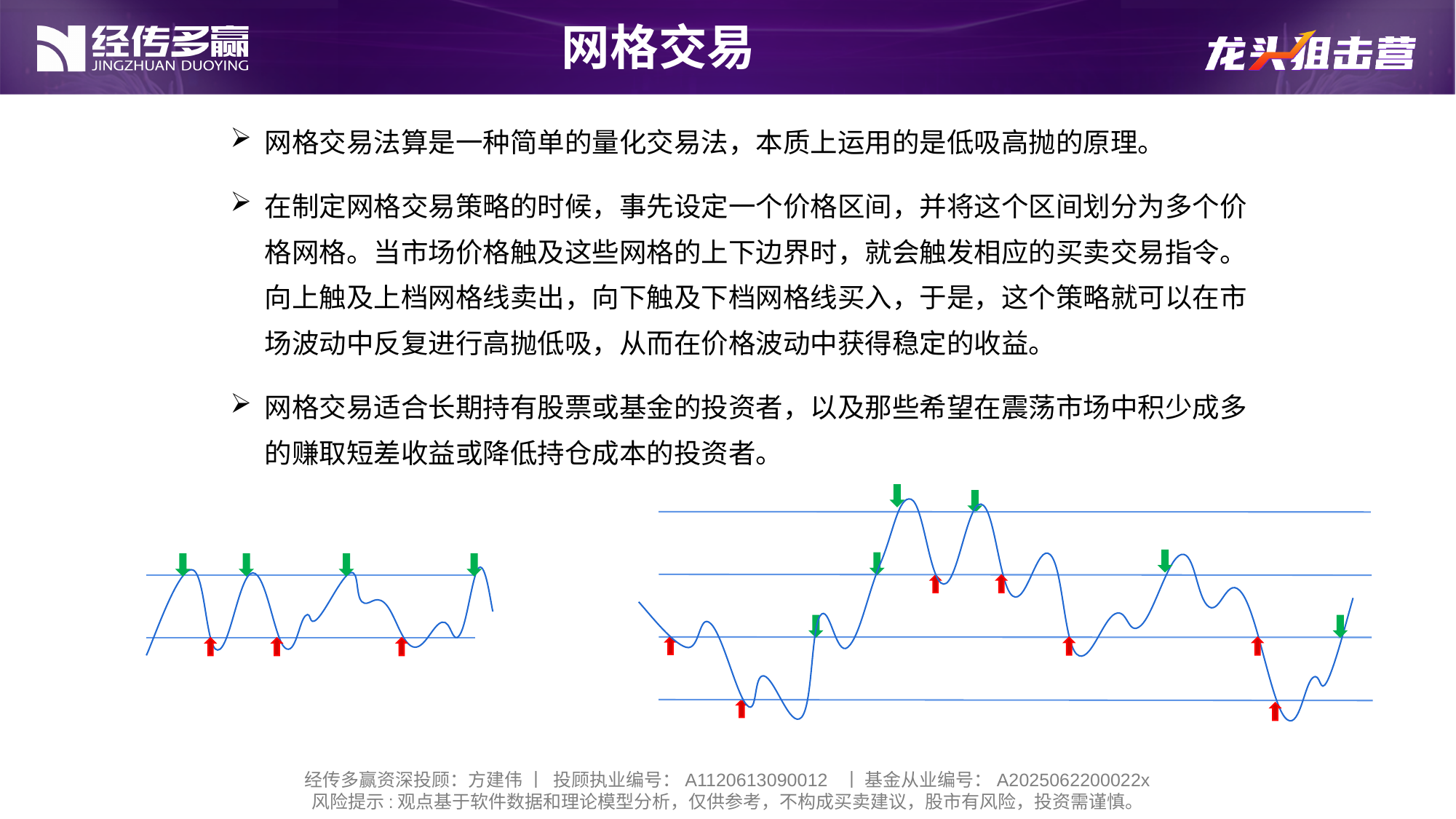

网格交易
网格交易法算是一种简单的量化交易法，本质上运用的是低吸高抛的原理。
在制定网格交易策略的时候，事先设定一个价格区间，并将这个区间划分为多个价格网格。当市场价格触及这些网格的上下边界时，就会触发相应的买卖交易指令。向上触及上档网格线卖出，向下触及下档网格线买入，于是，这个策略就可以在市场波动中反复进行高抛低吸，从而在价格波动中获得稳定的收益。
网格交易适合长期持有股票或基金的投资者，以及那些希望在震荡市场中积少成多的赚取短差收益或降低持仓成本的投资者。